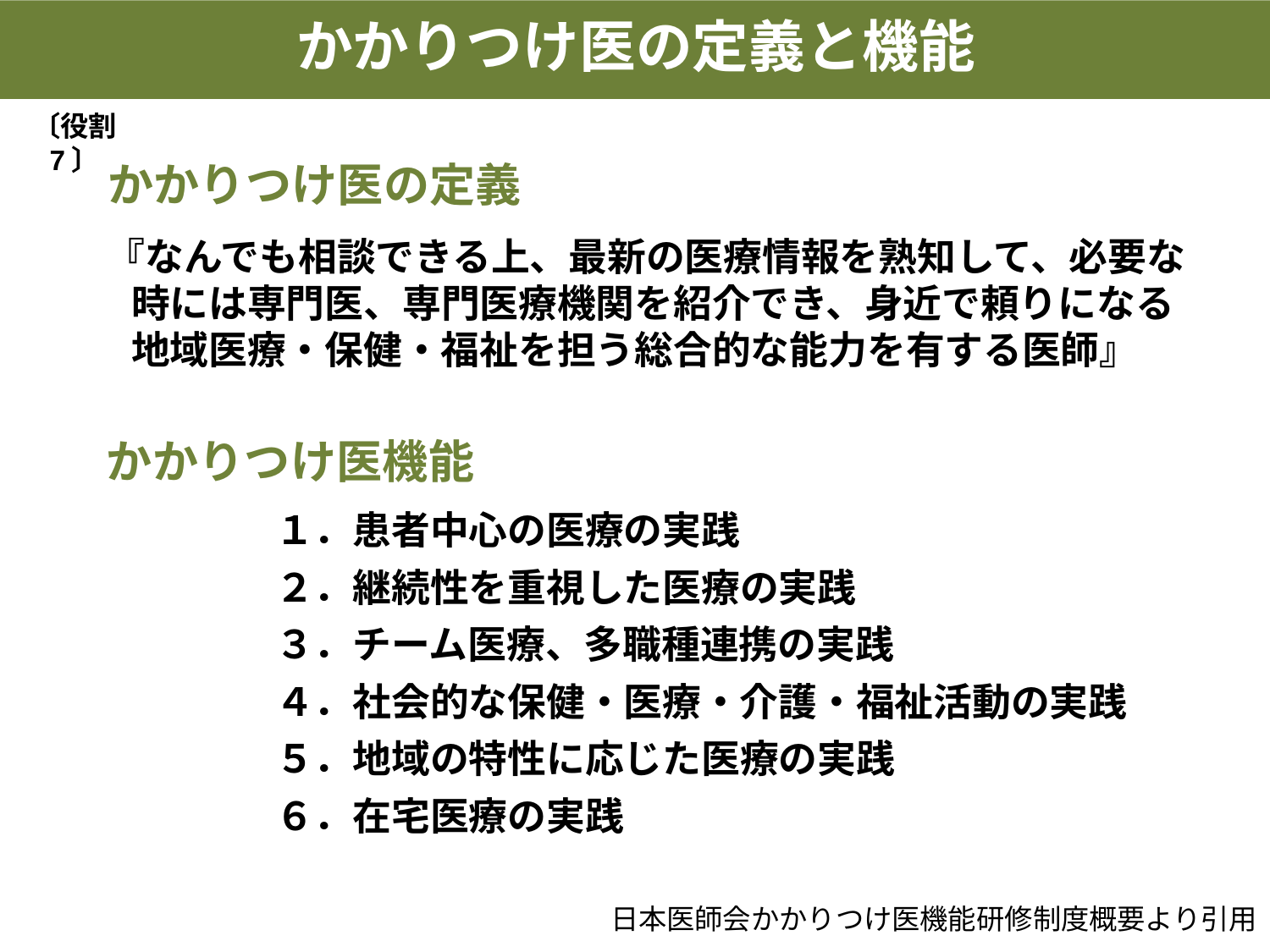

かかりつけ医の定義と機能
〔役割 7〕
	かかりつけ医の定義
『なんでも相談できる上、最新の医療情報を熟知して、必要な時には専門医、専門医療機関を紹介でき、身近で頼りになる地域医療・保健・福祉を担う総合的な能力を有する医師』
かかりつけ医機能
１．患者中心の医療の実践
２．継続性を重視した医療の実践
３．チーム医療、多職種連携の実践
４．社会的な保健・医療・介護・福祉活動の実践
５．地域の特性に応じた医療の実践
６．在宅医療の実践
日本医師会かかりつけ医機能研修制度概要より引用